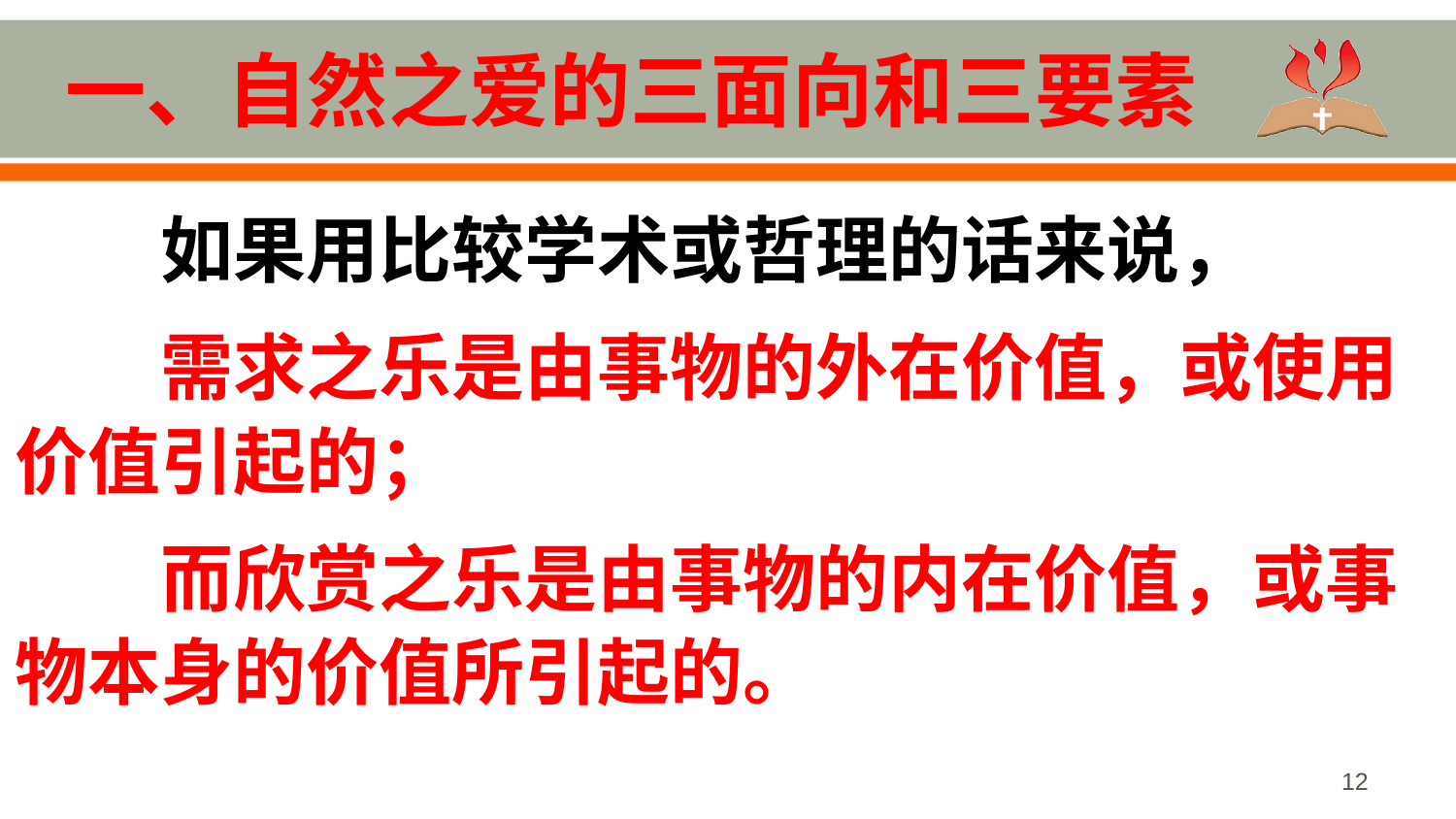

# 一、自然之爱的三面向和三要素
如果用比较学术或哲理的话来说，
需求之乐是由事物的外在价值，或使用价值引起的；
而欣赏之乐是由事物的内在价值，或事物本身的价值所引起的。

12